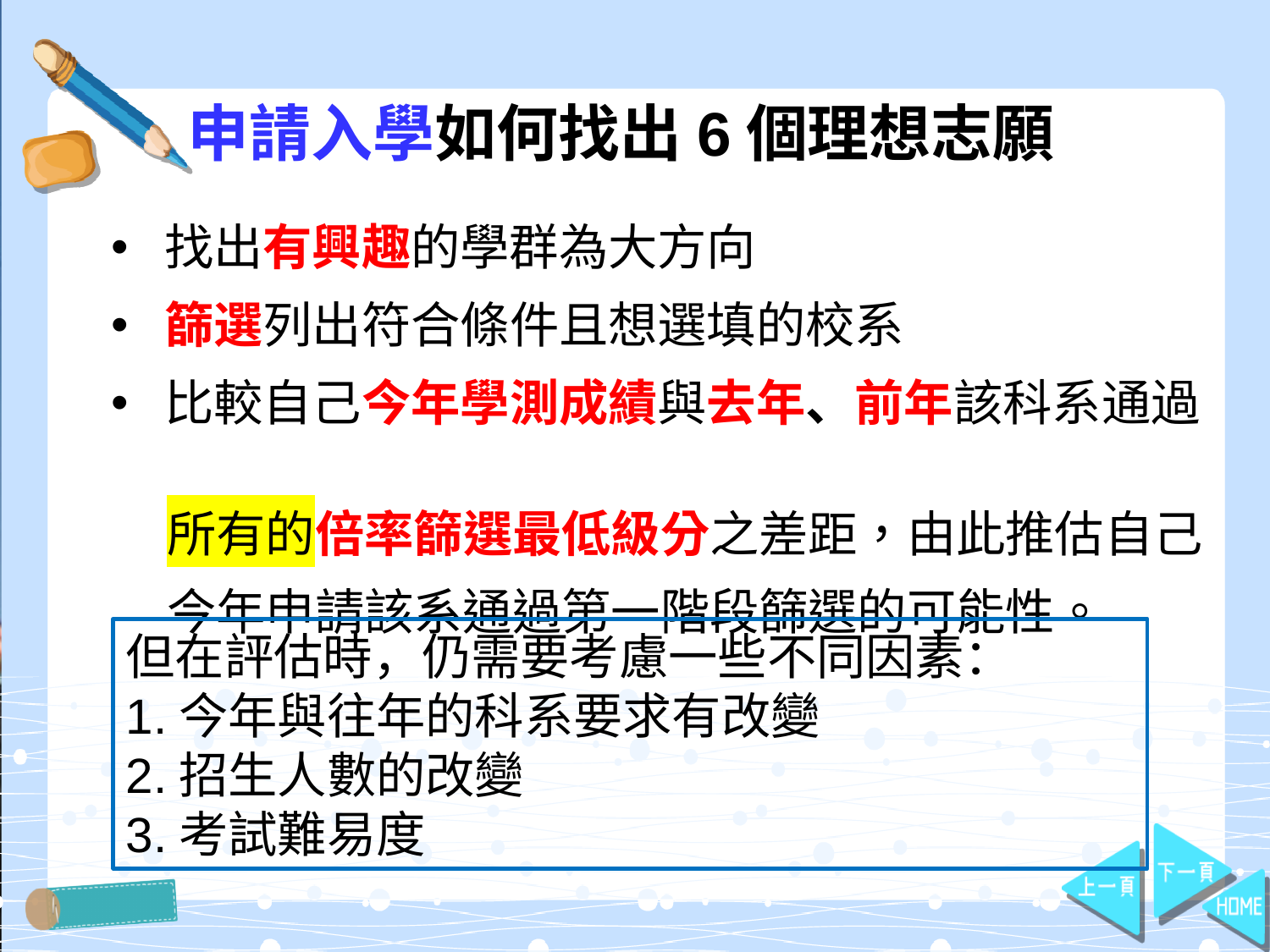

# 申請入學如何找出6個理想志願
找出有興趣的學群為大方向
篩選列出符合條件且想選填的校系
比較自己今年學測成績與去年、前年該科系通過
    所有的倍率篩選最低級分之差距，由此推估自己
    今年申請該系通過第一階段篩選的可能性。
但在評估時，仍需要考慮一些不同因素：
1.今年與往年的科系要求有改變
2.招生人數的改變
3.考試難易度